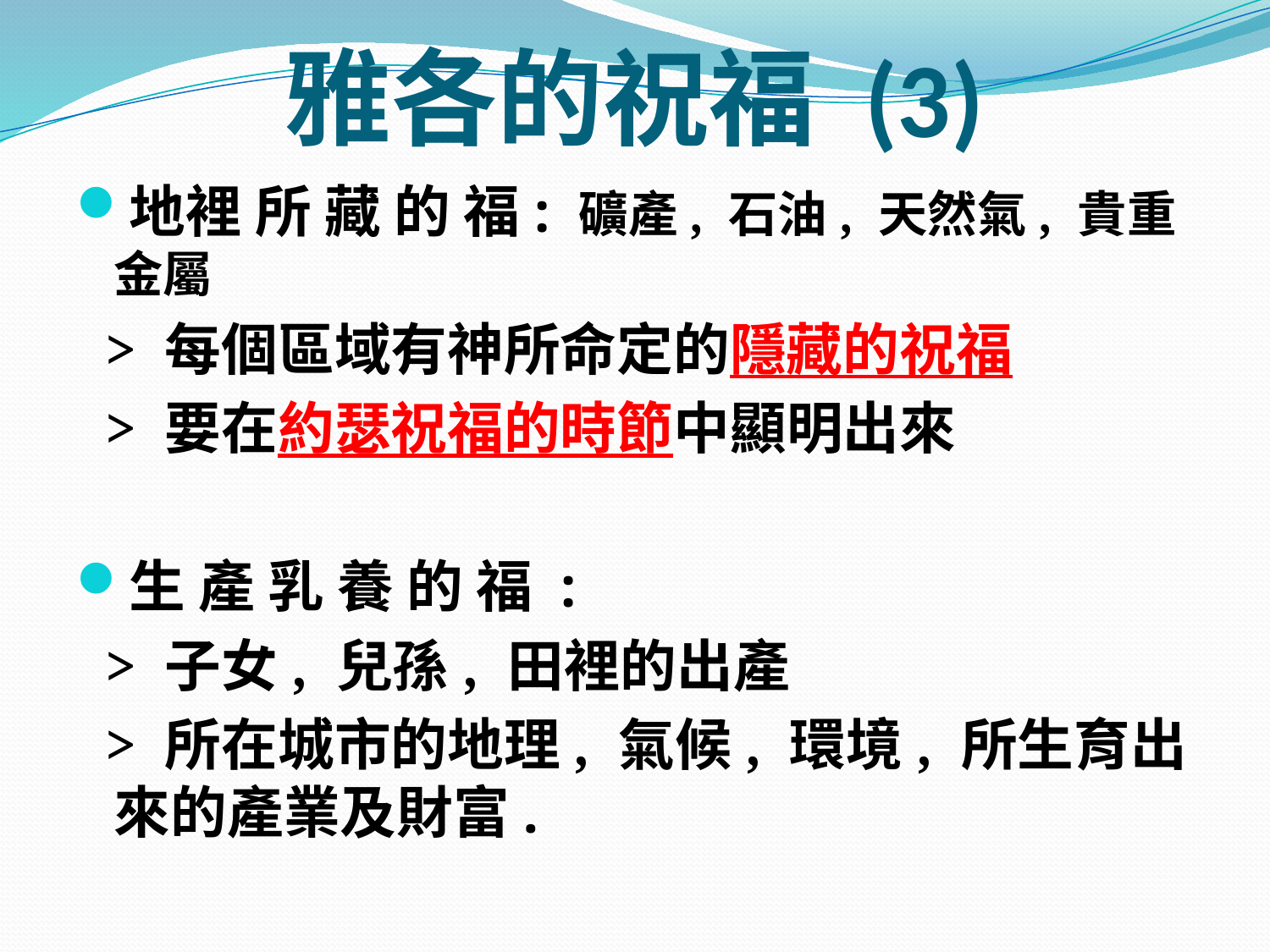

# 雅各的祝福 (3)
地裡 所 藏 的 福: 礦產, 石油, 天然氣, 貴重金屬
  > 每個區域有神所命定的隱藏的祝福
  > 要在約瑟祝福的時節中顯明出來

生 產 乳 養 的 福 :
  > 子女, 兒孫, 田裡的出產
  > 所在城市的地理, 氣候, 環境, 所生育出來的產業及財富.